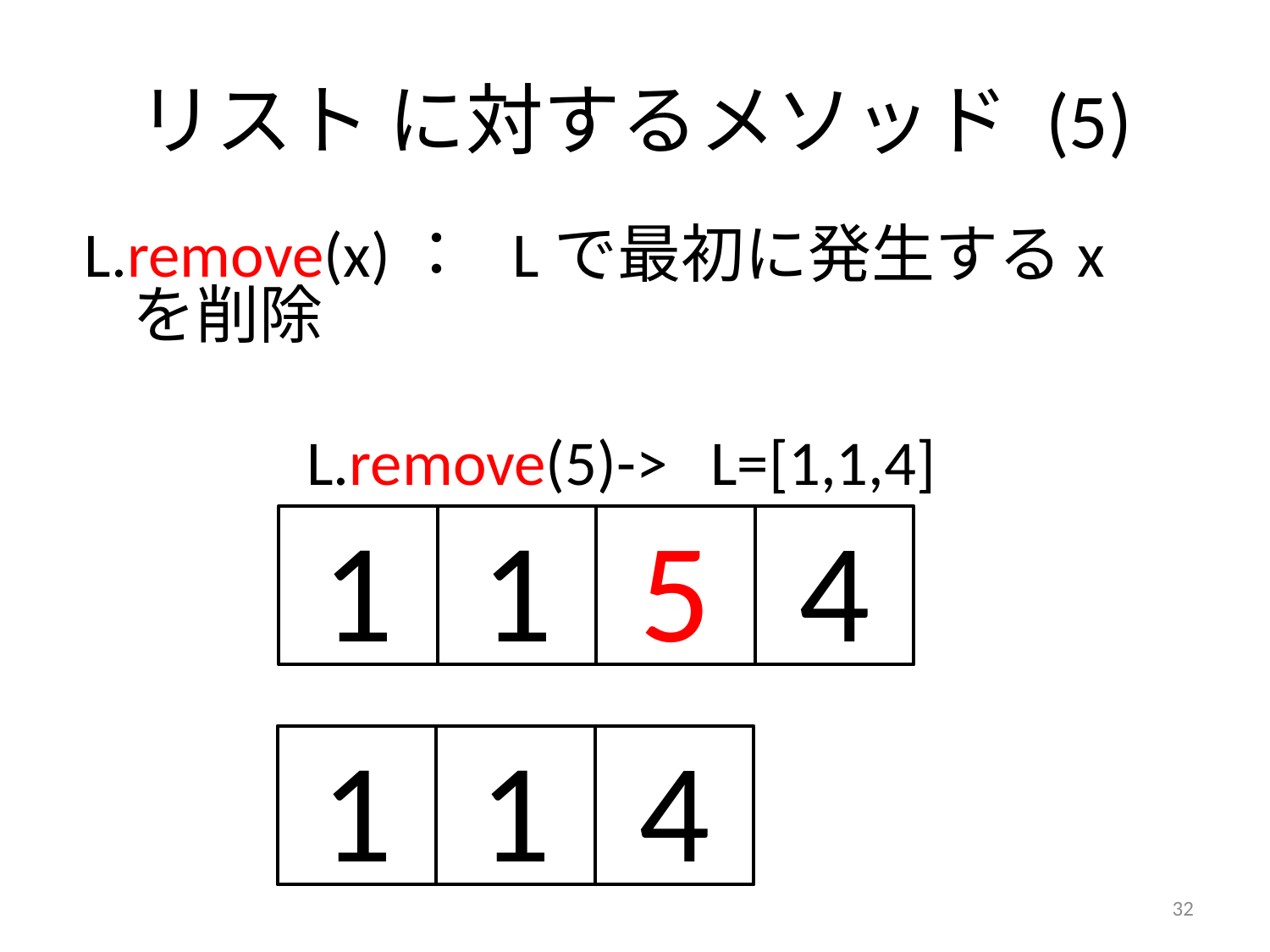

# リスト に対するメソッド (5)
L.remove(x)：  Lで最初に発生するxを削除

           L.remove(5)->   L=[1,1,4]

1
1
5
4
1
1
4
32